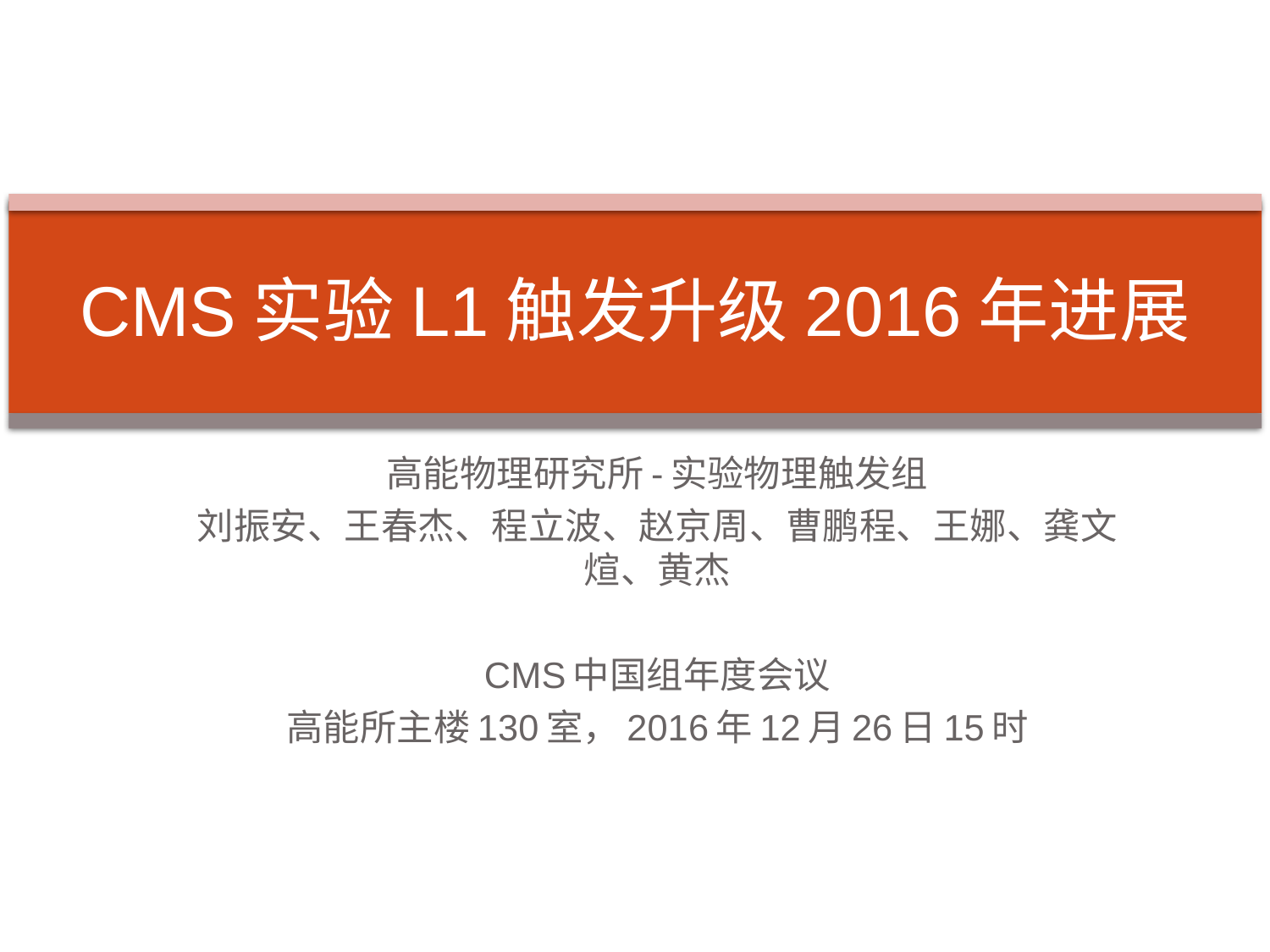

# CMS实验L1触发升级2016年进展
高能物理研究所-实验物理触发组
刘振安、王春杰、程立波、赵京周、曹鹏程、王娜、龚文煊、黄杰

CMS中国组年度会议
高能所主楼130室，2016年12月26日15时